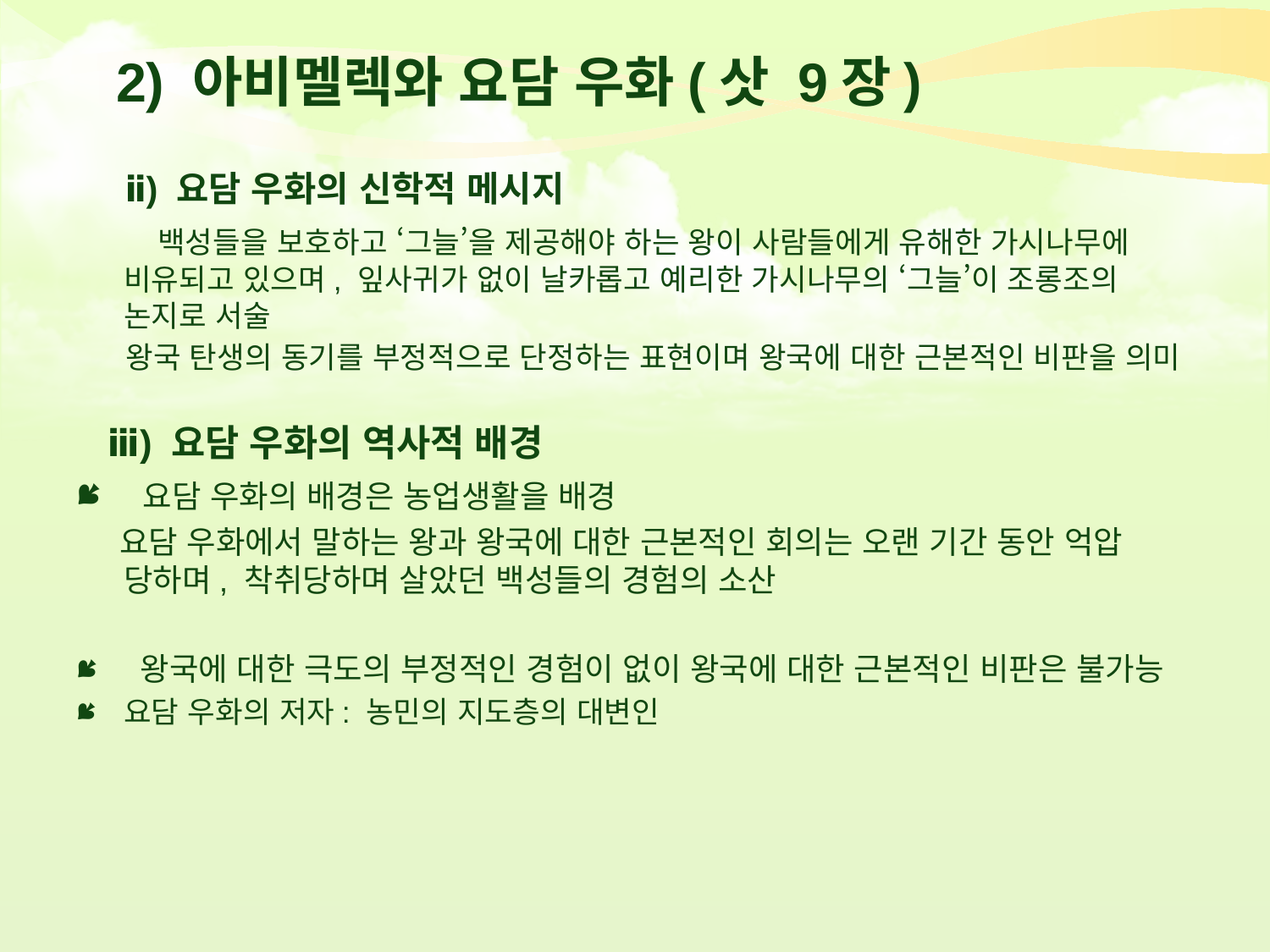

# 2) 아비멜렉와 요담 우화(삿 9장)
     ⅱ) 요담 우화의 신학적 메시지
       백성들을 보호하고 ‘그늘’을 제공해야 하는 왕이 사람들에게 유해한 가시나무에 비유되고 있으며, 잎사귀가 없이 날카롭고 예리한 가시나무의 ‘그늘’이 조롱조의 논지로 서술
     왕국 탄생의 동기를 부정적으로 단정하는 표현이며 왕국에 대한 근본적인 비판을 의미

   ⅲ) 요담 우화의 역사적 배경
 요담 우화의 배경은 농업생활을 배경
    요담 우화에서 말하는 왕과 왕국에 대한 근본적인 회의는 오랜 기간 동안 억압   당하며, 착취당하며 살았던 백성들의 경험의 소산

 왕국에 대한 극도의 부정적인 경험이 없이 왕국에 대한 근본적인 비판은 불가능
요담 우화의 저자: 농민의 지도층의 대변인